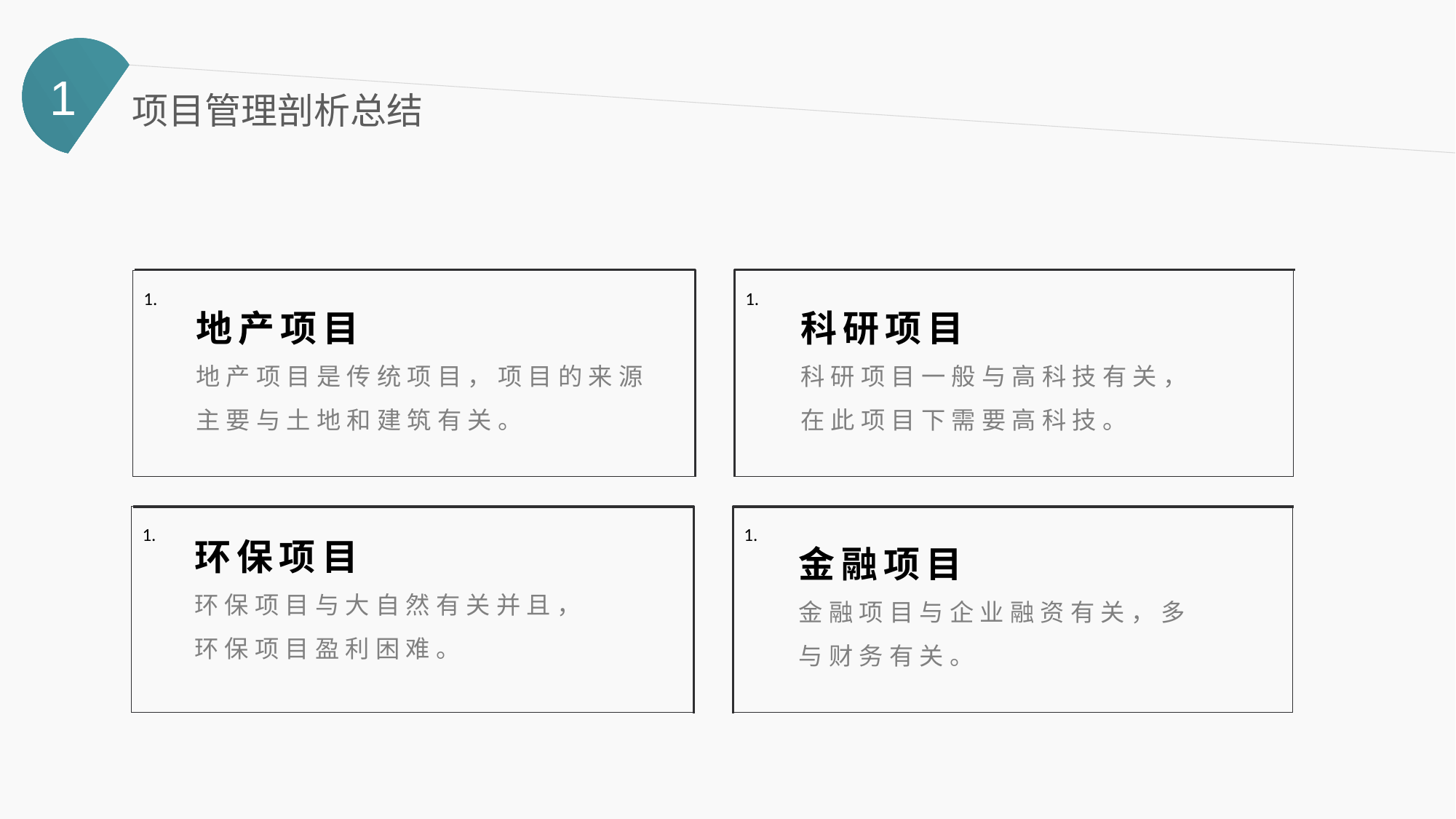

1
项目管理剖析总结

地产项目
科研项目
地产项目是传统项目，项目的来源主要与土地和建筑有关。
科研项目一般与高科技有关，
在此项目下需要高科技。

环保项目
金融项目
环保项目与大自然有关并且，
环保项目盈利困难。
金融项目与企业融资有关，多
与财务有关。